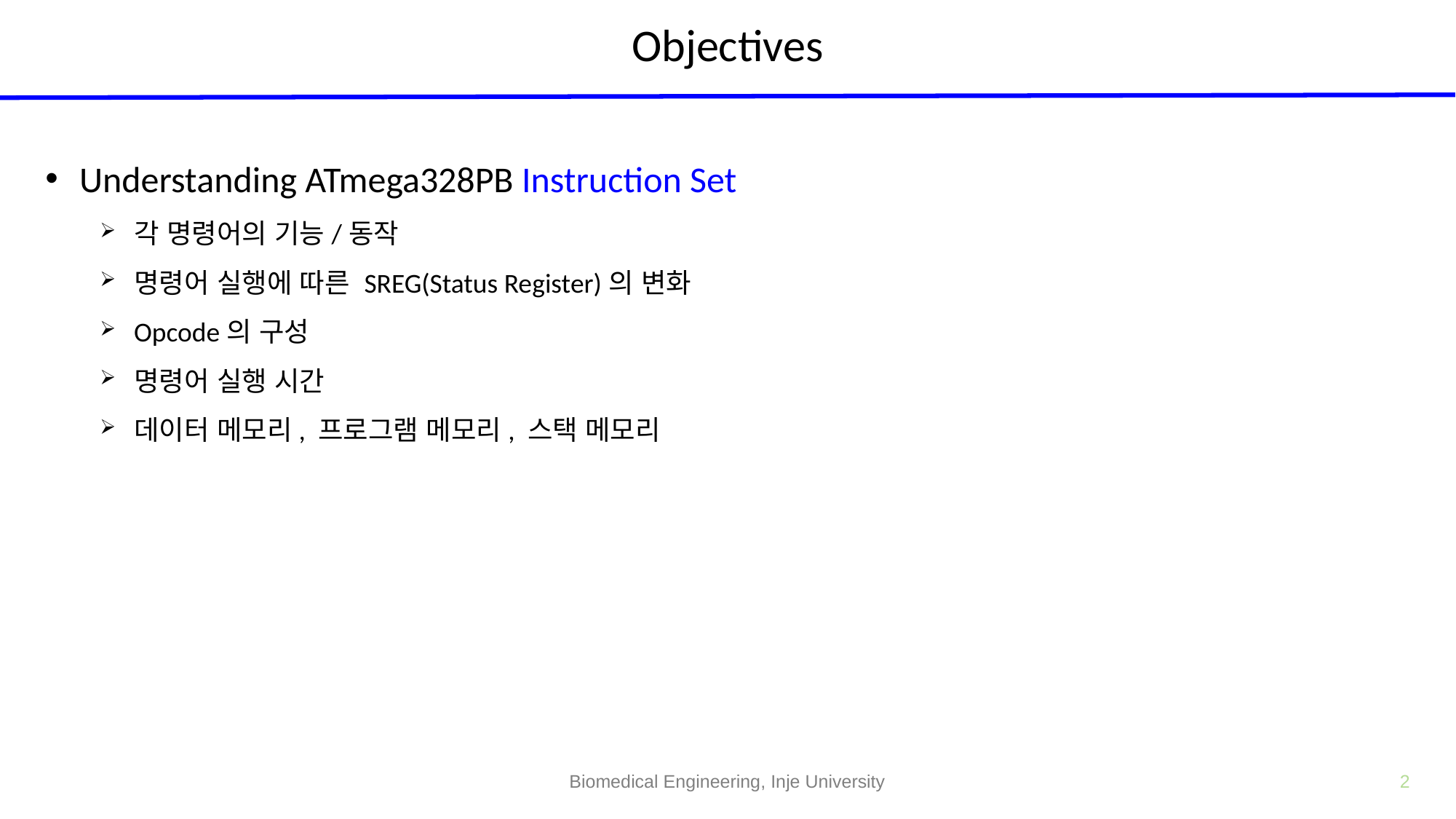

# Objectives
Understanding ATmega328PB Instruction Set
각 명령어의 기능/동작
명령어 실행에 따른 SREG(Status Register)의 변화
Opcode의 구성
명령어 실행 시간
데이터 메모리, 프로그램 메모리, 스택 메모리
Biomedical Engineering, Inje University
2